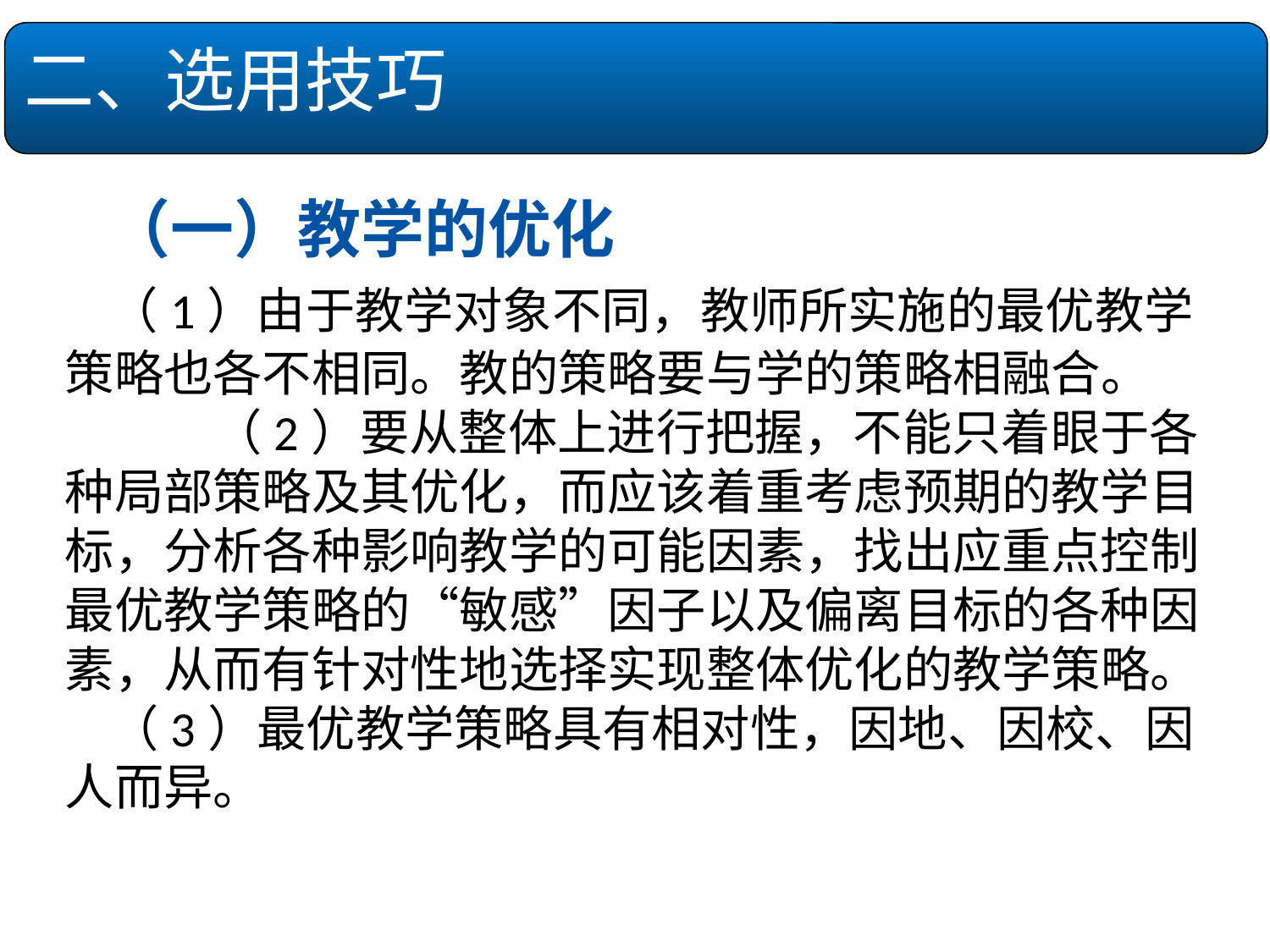

二、选用技巧
　（一）教学的优化
  （1）由于教学对象不同，教师所实施的最优教学策略也各不相同。教的策略要与学的策略相融合。   　　　（2）要从整体上进行把握，不能只着眼于各种局部策略及其优化，而应该着重考虑预期的教学目标，分析各种影响教学的可能因素，找出应重点控制最优教学策略的“敏感”因子以及偏离目标的各种因素，从而有针对性地选择实现整体优化的教学策略。
   （3）最优教学策略具有相对性，因地、因校、因人而异。